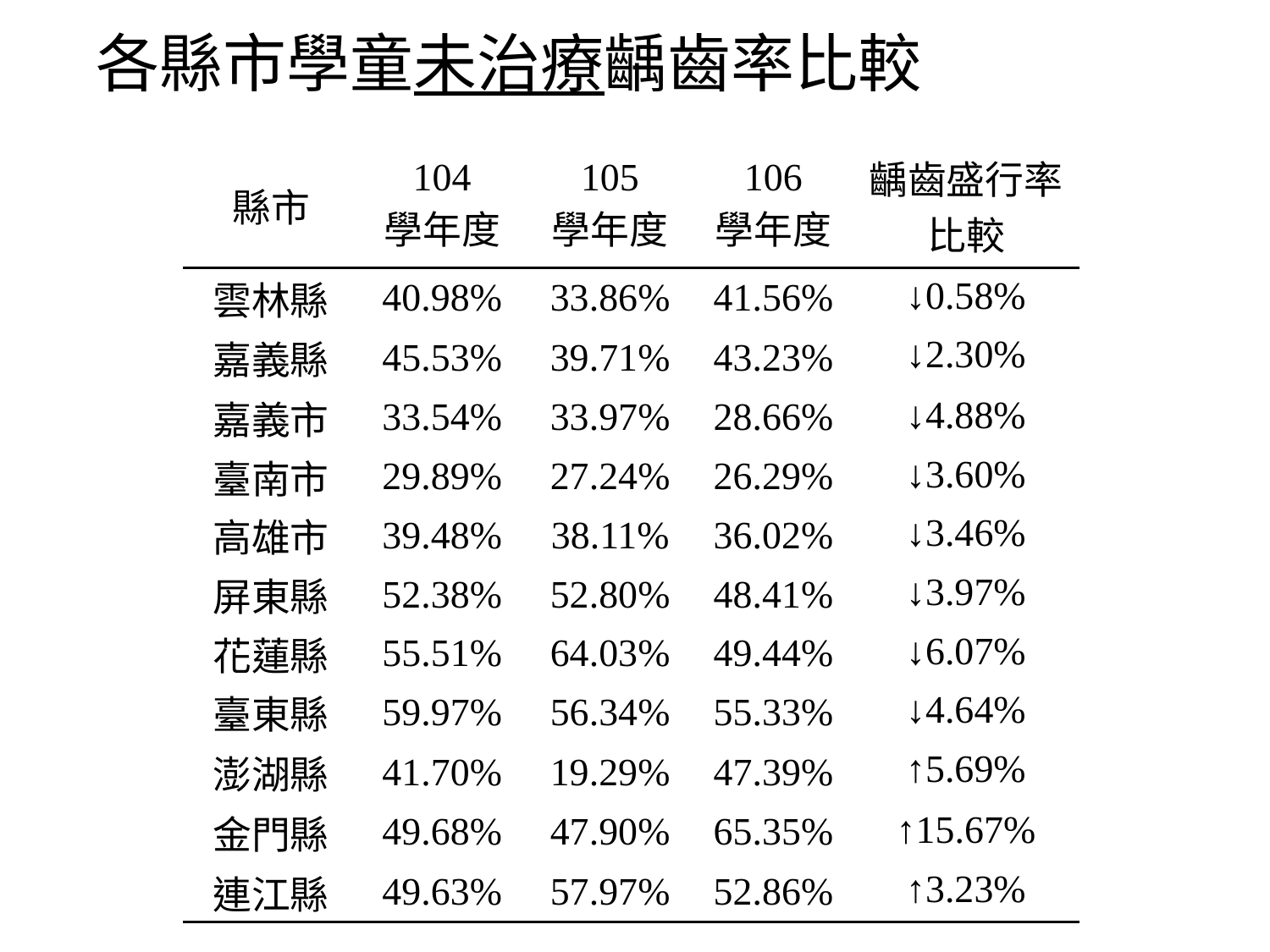

# 各縣市學童未治療齲齒率比較
| 縣市 | 104 學年度 | 105 學年度 | 106 學年度 | 齲齒盛行率 比較 |
| --- | --- | --- | --- | --- |
| 雲林縣 | 40.98% | 33.86% | 41.56% | ↓0.58% |
| 嘉義縣 | 45.53% | 39.71% | 43.23% | ↓2.30% |
| 嘉義市 | 33.54% | 33.97% | 28.66% | ↓4.88% |
| 臺南市 | 29.89% | 27.24% | 26.29% | ↓3.60% |
| 高雄市 | 39.48% | 38.11% | 36.02% | ↓3.46% |
| 屏東縣 | 52.38% | 52.80% | 48.41% | ↓3.97% |
| 花蓮縣 | 55.51% | 64.03% | 49.44% | ↓6.07% |
| 臺東縣 | 59.97% | 56.34% | 55.33% | ↓4.64% |
| 澎湖縣 | 41.70% | 19.29% | 47.39% | ↑5.69% |
| 金門縣 | 49.68% | 47.90% | 65.35% | ↑15.67% |
| 連江縣 | 49.63% | 57.97% | 52.86% | ↑3.23% |